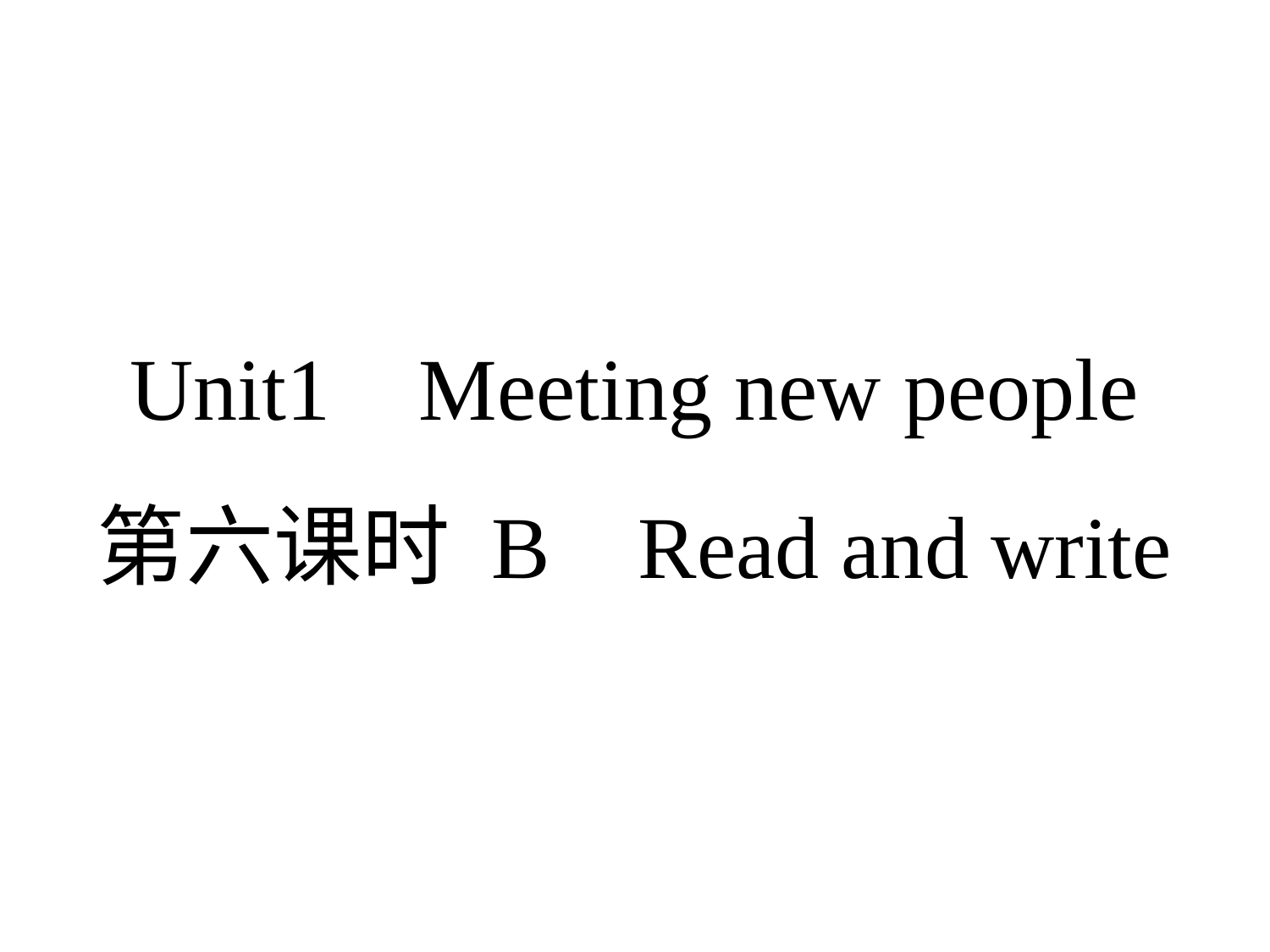

Unit1    Meeting new people
第六课时 B    Read and write